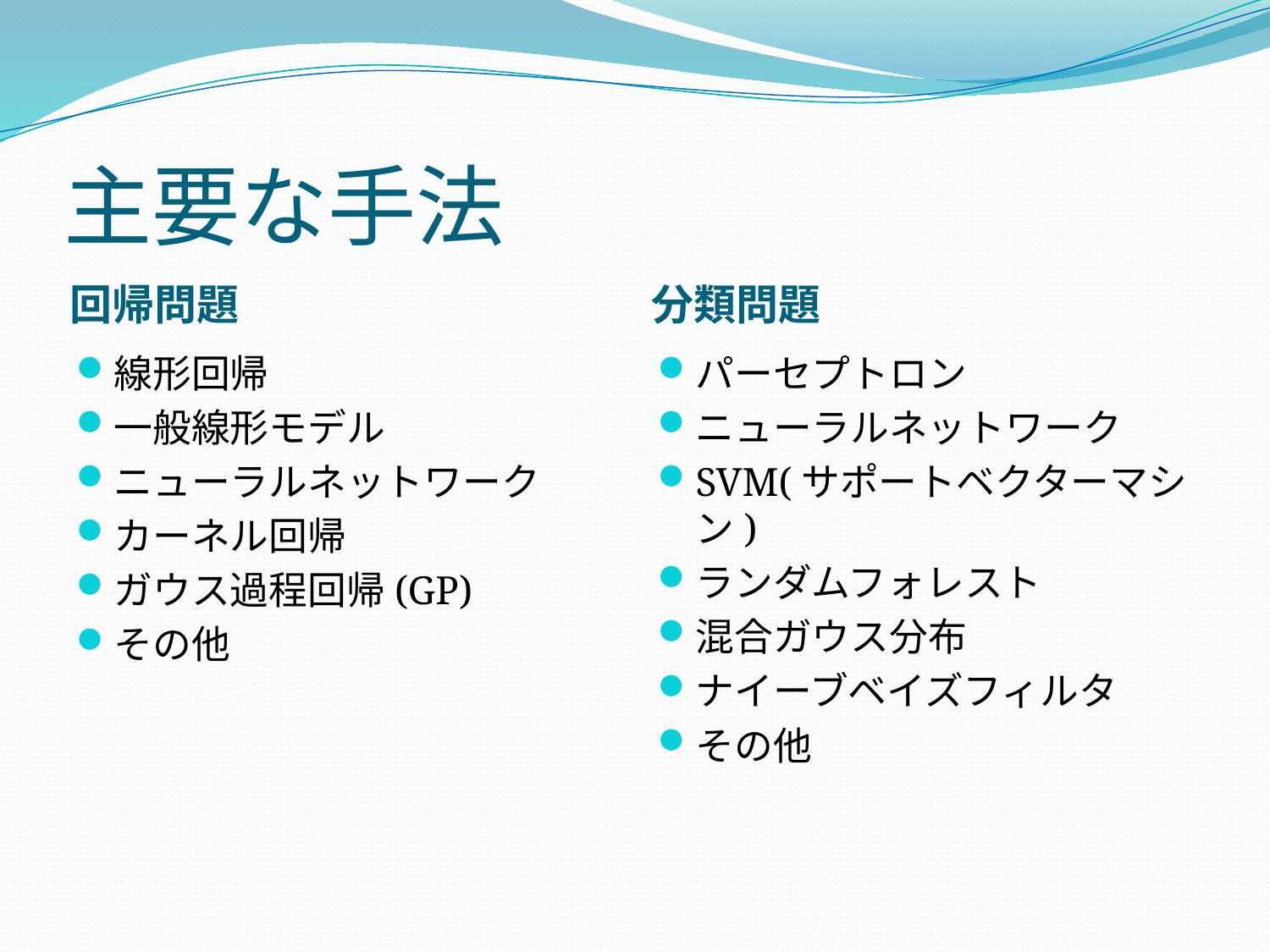

# 主要な手法
回帰問題
分類問題
線形回帰
一般線形モデル
ニューラルネットワーク
カーネル回帰
ガウス過程回帰(GP)
その他

パーセプトロン
ニューラルネットワーク
SVM(サポートベクターマシン)
ランダムフォレスト
混合ガウス分布
ナイーブベイズフィルタ
その他